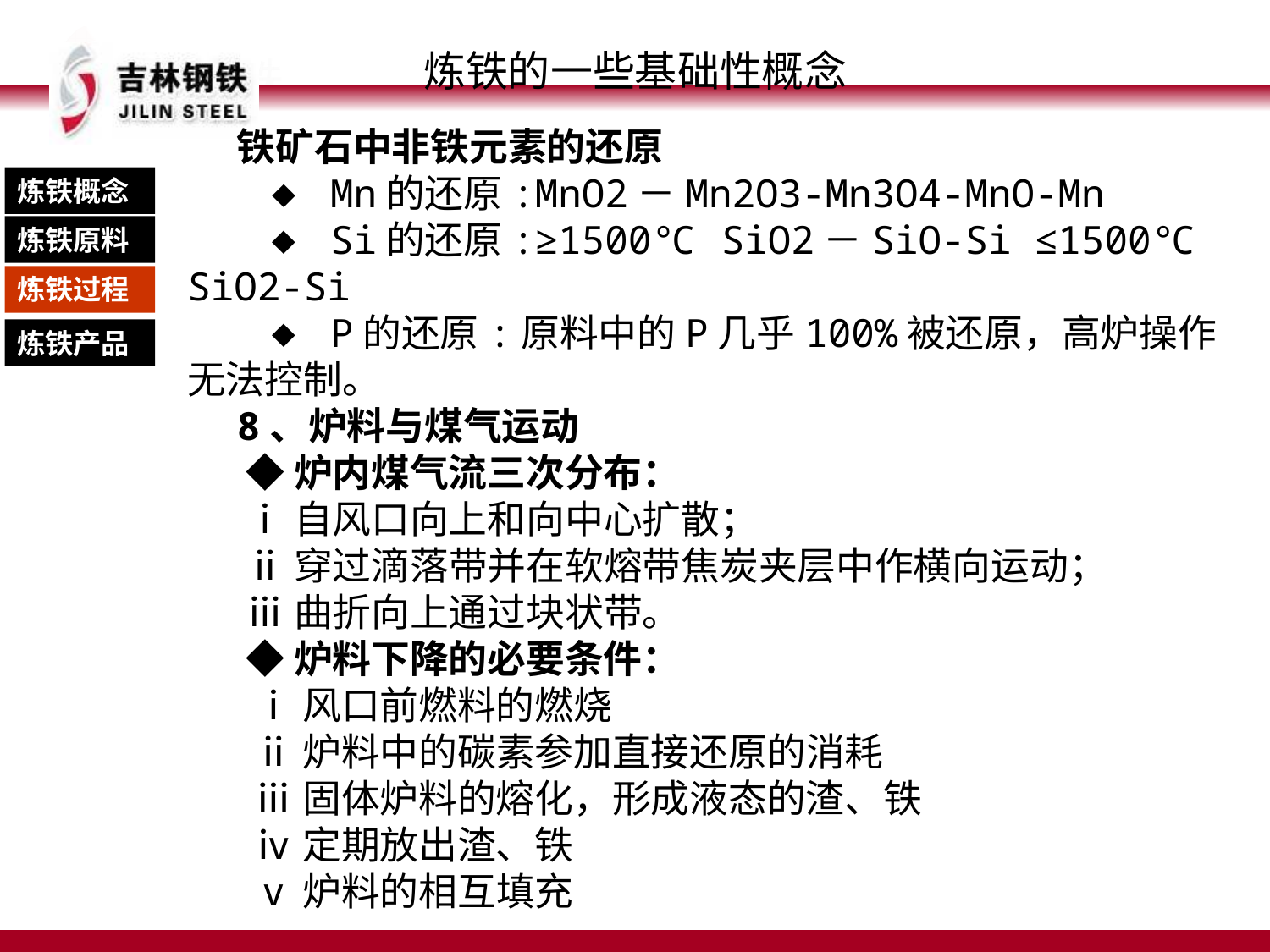

炼铁的一些基础性概念
铁矿石中非铁元素的还原
 ◆ Mn的还原:MnO2－Mn2O3-Mn3O4-MnO-Mn
 ◆ Si的还原:≥1500℃ SiO2－SiO-Si ≤1500℃ SiO2-Si
 ◆ P的还原:原料中的P几乎100%被还原，高炉操作无法控制。
8、炉料与煤气运动
 ◆炉内煤气流三次分布：
 ⅰ自风口向上和向中心扩散；
 ⅱ穿过滴落带并在软熔带焦炭夹层中作横向运动；
 ⅲ曲折向上通过块状带。
 ◆炉料下降的必要条件：
  ⅰ风口前燃料的燃烧
  ⅱ炉料中的碳素参加直接还原的消耗
  ⅲ固体炉料的熔化，形成液态的渣、铁
  ⅳ定期放出渣、铁
  ⅴ炉料的相互填充
炼铁概念
炼铁原料
炼铁过程
炼铁产品